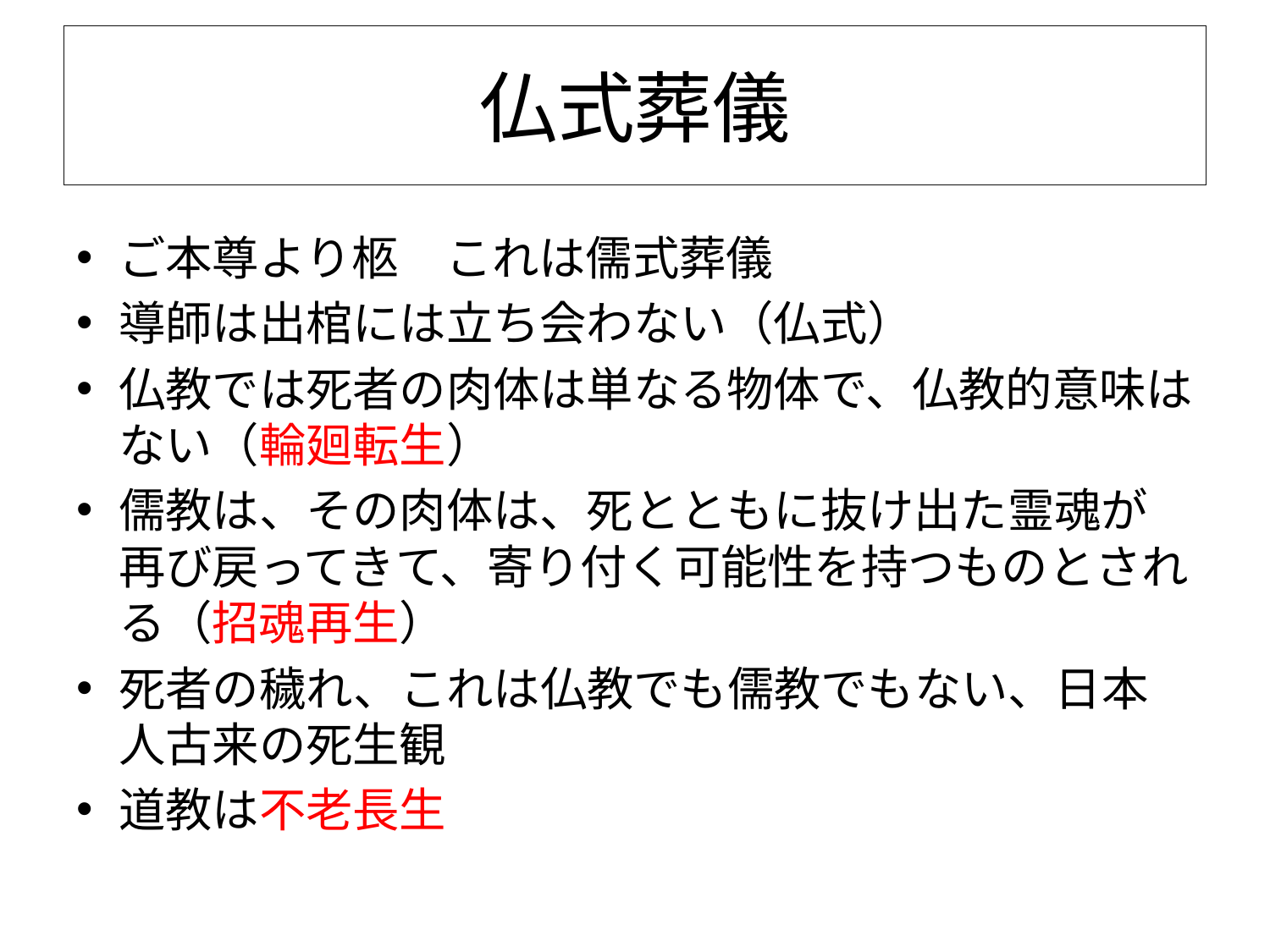

# 仏式葬儀
ご本尊より柩　これは儒式葬儀
導師は出棺には立ち会わない（仏式）
仏教では死者の肉体は単なる物体で、仏教的意味はない（輪廻転生）
儒教は、その肉体は、死とともに抜け出た霊魂が再び戻ってきて、寄り付く可能性を持つものとされる（招魂再生）
死者の穢れ、これは仏教でも儒教でもない、日本人古来の死生観
道教は不老長生